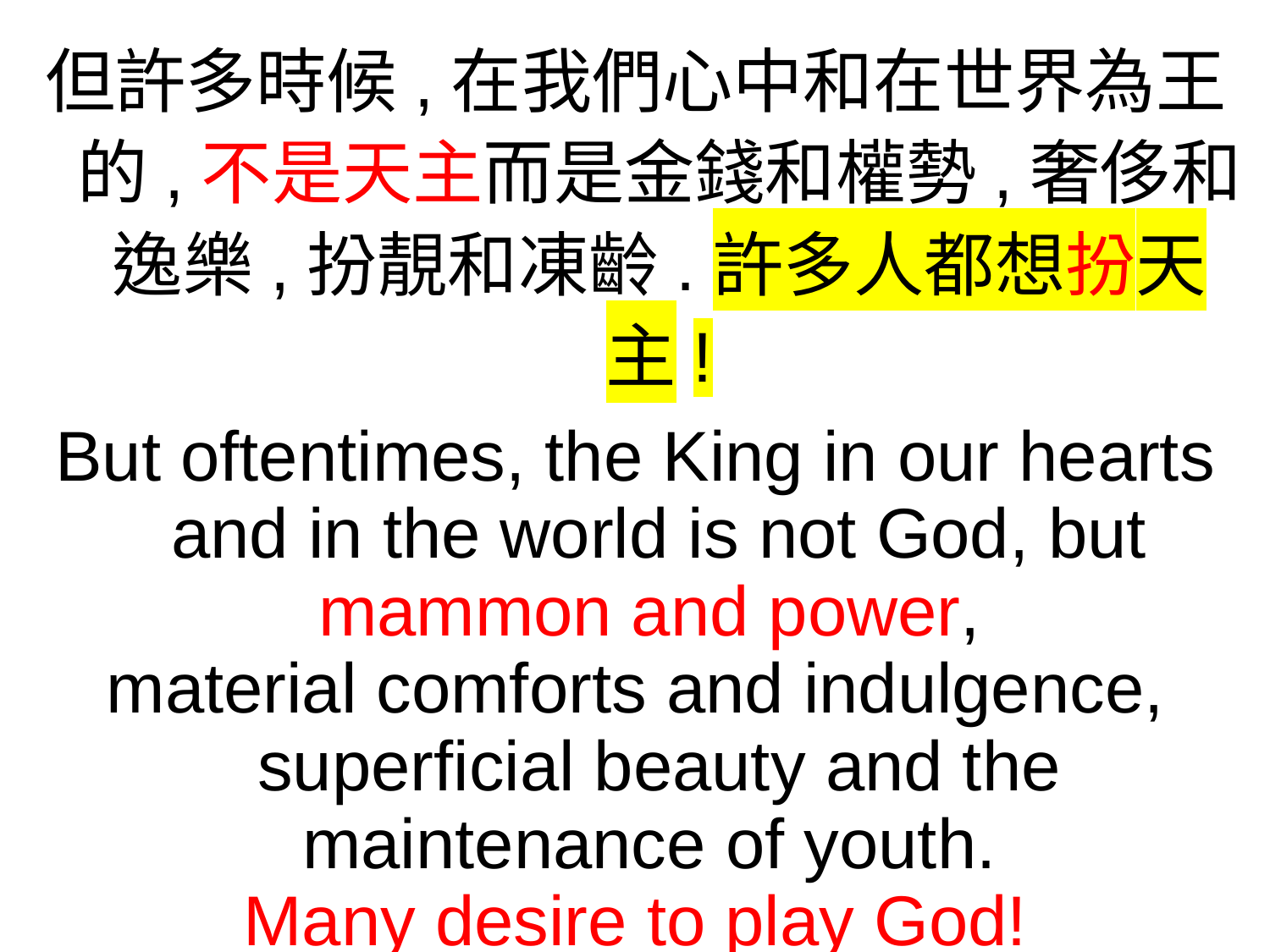

但許多時候,在我們心中和在世界為王的,不是天主而是金錢和權勢,奢侈和逸樂,扮靚和凍齡.許多人都想扮天主!
But oftentimes, the King in our hearts and in the world is not God, but mammon and power,
material comforts and indulgence, superficial beauty and the maintenance of youth.
Many desire to play God!